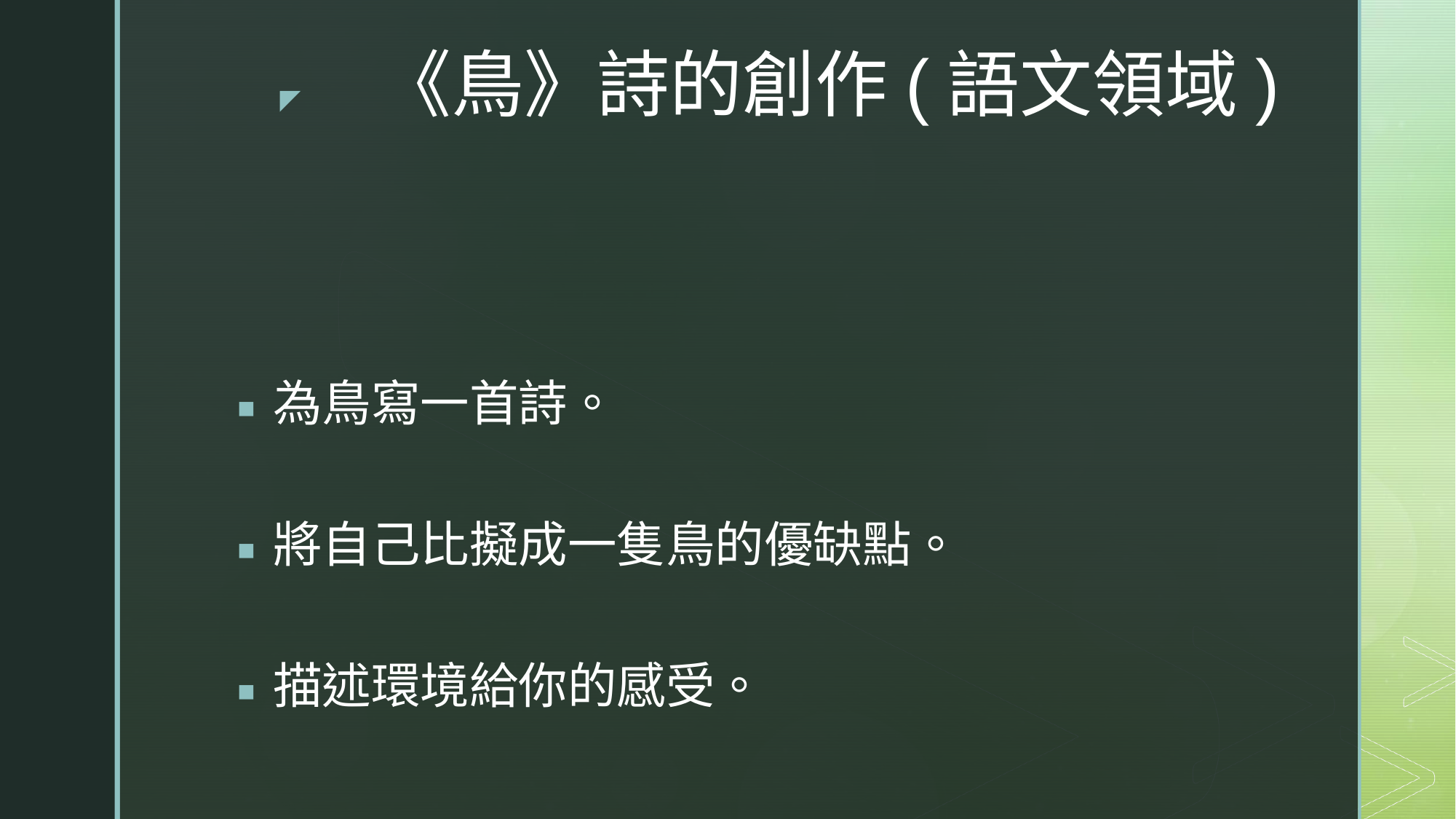

《鳥》詩的創作(語文領域)

為鳥寫一首詩。

將自己比擬成一隻鳥的優缺點。

描述環境給你的感受。